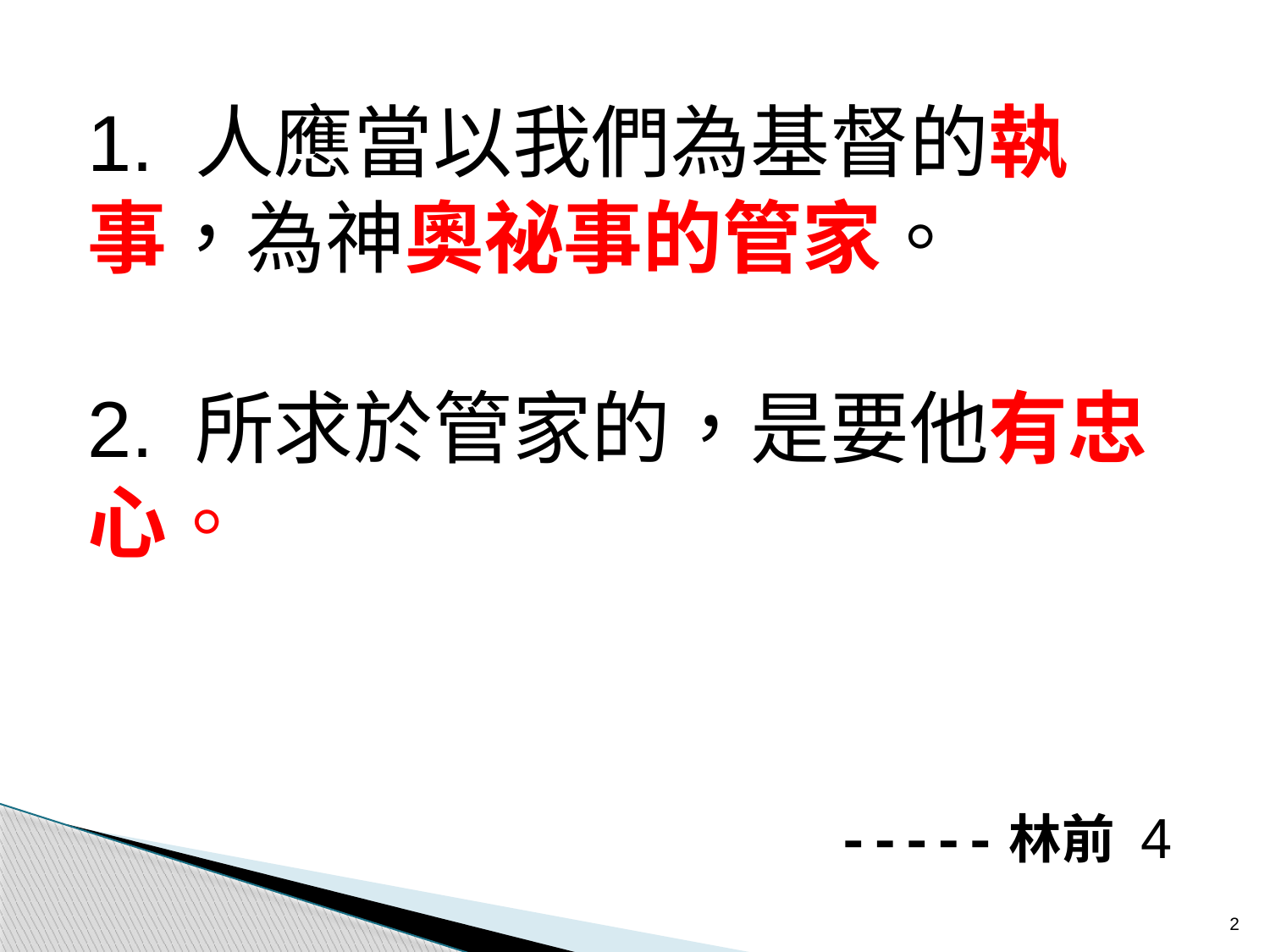

1. 人應當以我們為基督的執事，為神奧祕事的管家。
2. 所求於管家的，是要他有忠心。
-----林前 4
2